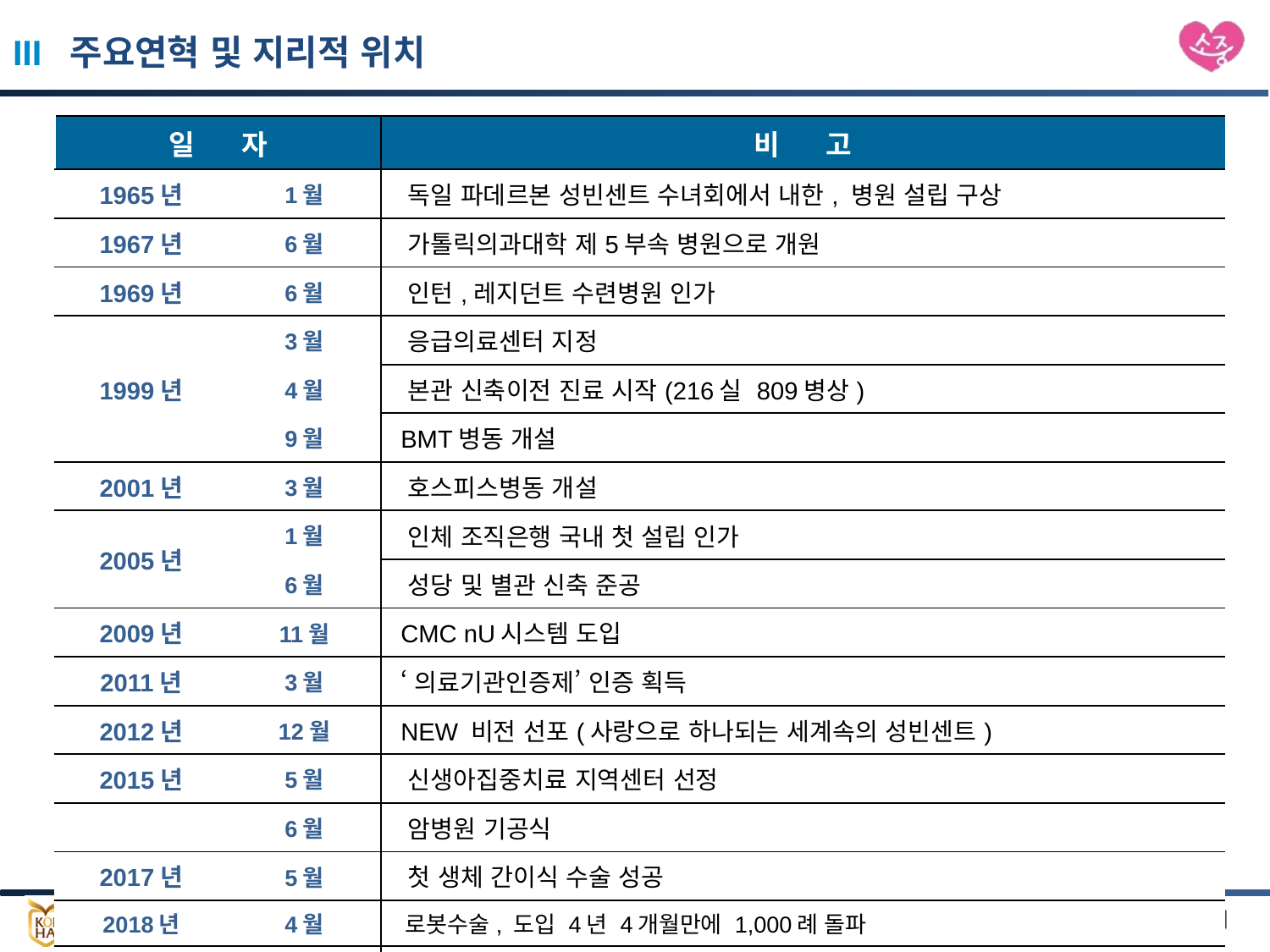

III  주요연혁 및 지리적 위치
| 일 자 |  | 비 고 |
| --- | --- | --- |
| 1965년 | 1월 | 독일 파데르본 성빈센트 수녀회에서 내한, 병원 설립 구상 |
| 1967년 | 6월 | 가톨릭의과대학 제5부속 병원으로 개원 |
| 1969년 | 6월 | 인턴,레지던트 수련병원 인가 |
| 1999년 | 3월 | 응급의료센터 지정 |
|  | 4월 | 본관 신축이전 진료 시작(216실 809병상) |
|  | 9월 | BMT병동 개설 |
| 2001년 | 3월 | 호스피스병동 개설 |
| 2005년 | 1월 | 인체 조직은행 국내 첫 설립 인가 |
|  | 6월 | 성당 및 별관 신축 준공 |
| 2009년 | 11월 | CMC nU시스템 도입 |
| 2011년 | 3월 | ‘의료기관인증제’ 인증 획득 |
| 2012년 | 12월 | NEW 비전 선포(사랑으로 하나되는 세계속의 성빈센트) |
| 2015년 | 5월 | 신생아집중치료 지역센터 선정 |
|  | 6월 | 암병원 기공식 |
| 2017년 | 5월 | 첫 생체 간이식 수술 성공 |
| 2018년 | 4월 | 로봇수술, 도입 4년 4개월만에 1,000례 돌파 |
| 2018년 | 9월 | 암병원 진료시작 |